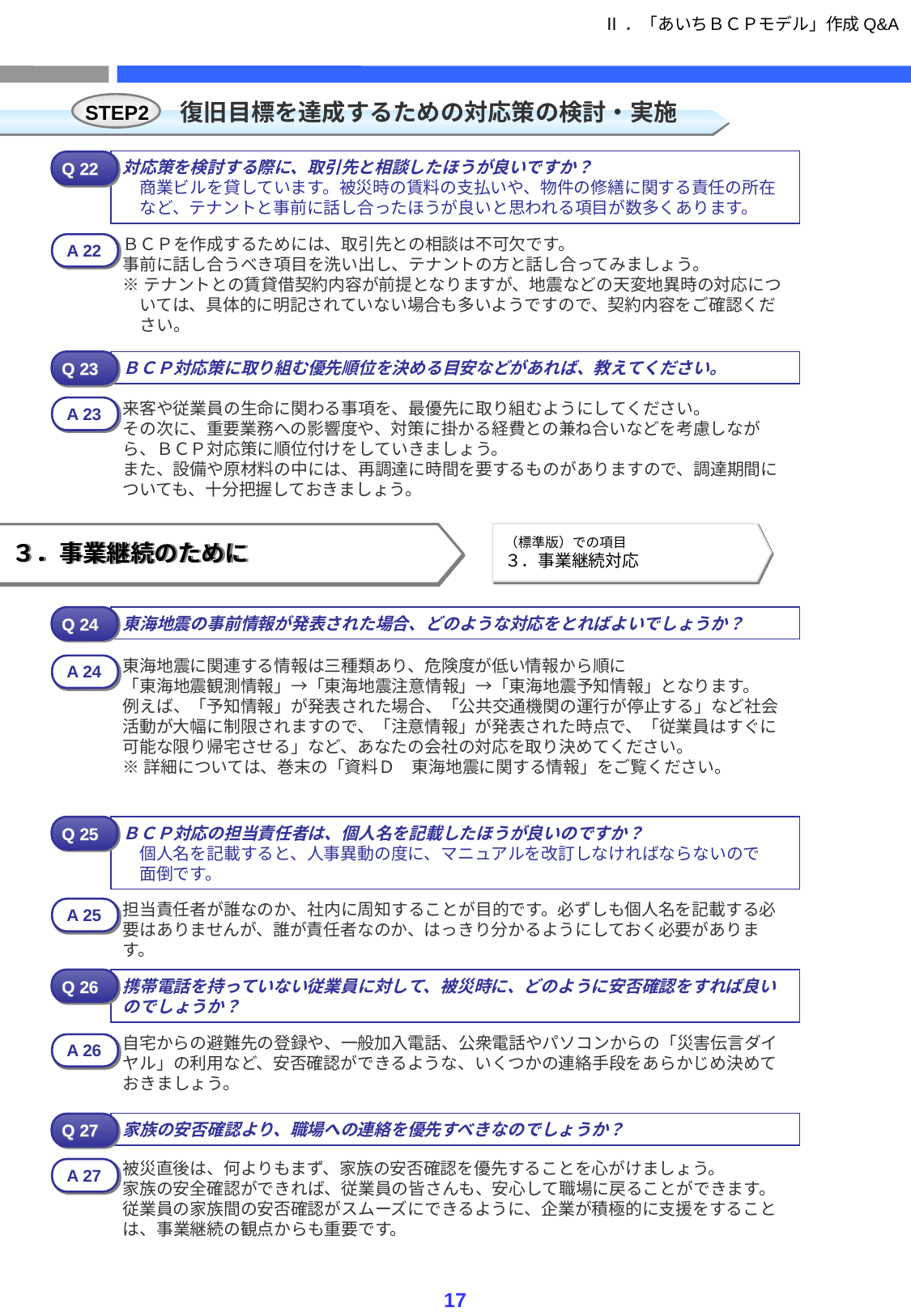

Ⅱ．「あいちＢＣＰモデル」作成Q&A
復旧目標を達成するための対応策の検討・実施
STEP2

対応策を検討する際に、取引先と相談したほうが良いですか？
　商業ビルを貸しています。被災時の賃料の支払いや、物件の修繕に関する責任の所在
　など、テナントと事前に話し合ったほうが良いと思われる項目が数多くあります。

Q 22
ＢＣＰを作成するためには、取引先との相談は不可欠です。
事前に話し合うべき項目を洗い出し、テナントの方と話し合ってみましょう。
※テナントとの賃貸借契約内容が前提となりますが、地震などの天変地異時の対応につ
　いては、具体的に明記されていない場合も多いようですので、契約内容をご確認くだ
　さい。
A 22

ＢＣＰ対応策に取り組む優先順位を決める目安などがあれば、教えてください。
Q 23
来客や従業員の生命に関わる事項を、最優先に取り組むようにしてください。
その次に、重要業務への影響度や、対策に掛かる経費との兼ね合いなどを考慮しながら、ＢＣＰ対応策に順位付けをしていきましょう。
また、設備や原材料の中には、再調達に時間を要するものがありますので、調達期間についても、十分把握しておきましょう。
A 23

（標準版）での項目
３．事業継続対応

３．事業継続のために

東海地震の事前情報が発表された場合、どのような対応をとればよいでしょうか？

Q 24
東海地震に関連する情報は三種類あり、危険度が低い情報から順に
「東海地震観測情報」→「東海地震注意情報」→「東海地震予知情報」となります。
例えば、「予知情報」が発表された場合、「公共交通機関の運行が停止する」など社会活動が大幅に制限されますので、「注意情報」が発表された時点で、「従業員はすぐに可能な限り帰宅させる」など、あなたの会社の対応を取り決めてください。
※詳細については、巻末の「資料Ｄ　東海地震に関する情報」をご覧ください。
A 24

ＢＣＰ対応の担当責任者は、個人名を記載したほうが良いのですか？
　個人名を記載すると、人事異動の度に、マニュアルを改訂しなければならないので
　面倒です。

Q 25
担当責任者が誰なのか、社内に周知することが目的です。必ずしも個人名を記載する必要はありませんが、誰が責任者なのか、はっきり分かるようにしておく必要があります。
A 25

携帯電話を持っていない従業員に対して、被災時に、どのように安否確認をすれば良いのでしょうか？
Q 26
自宅からの避難先の登録や、一般加入電話、公衆電話やパソコンからの「災害伝言ダイヤル」の利用など、安否確認ができるような、いくつかの連絡手段をあらかじめ決めておきましょう。
A 26

家族の安否確認より、職場への連絡を優先すべきなのでしょうか？

Q 27
被災直後は、何よりもまず、家族の安否確認を優先することを心がけましょう。
家族の安全確認ができれば、従業員の皆さんも、安心して職場に戻ることができます。
従業員の家族間の安否確認がスムーズにできるように、企業が積極的に支援をすることは、事業継続の観点からも重要です。
A 27

17